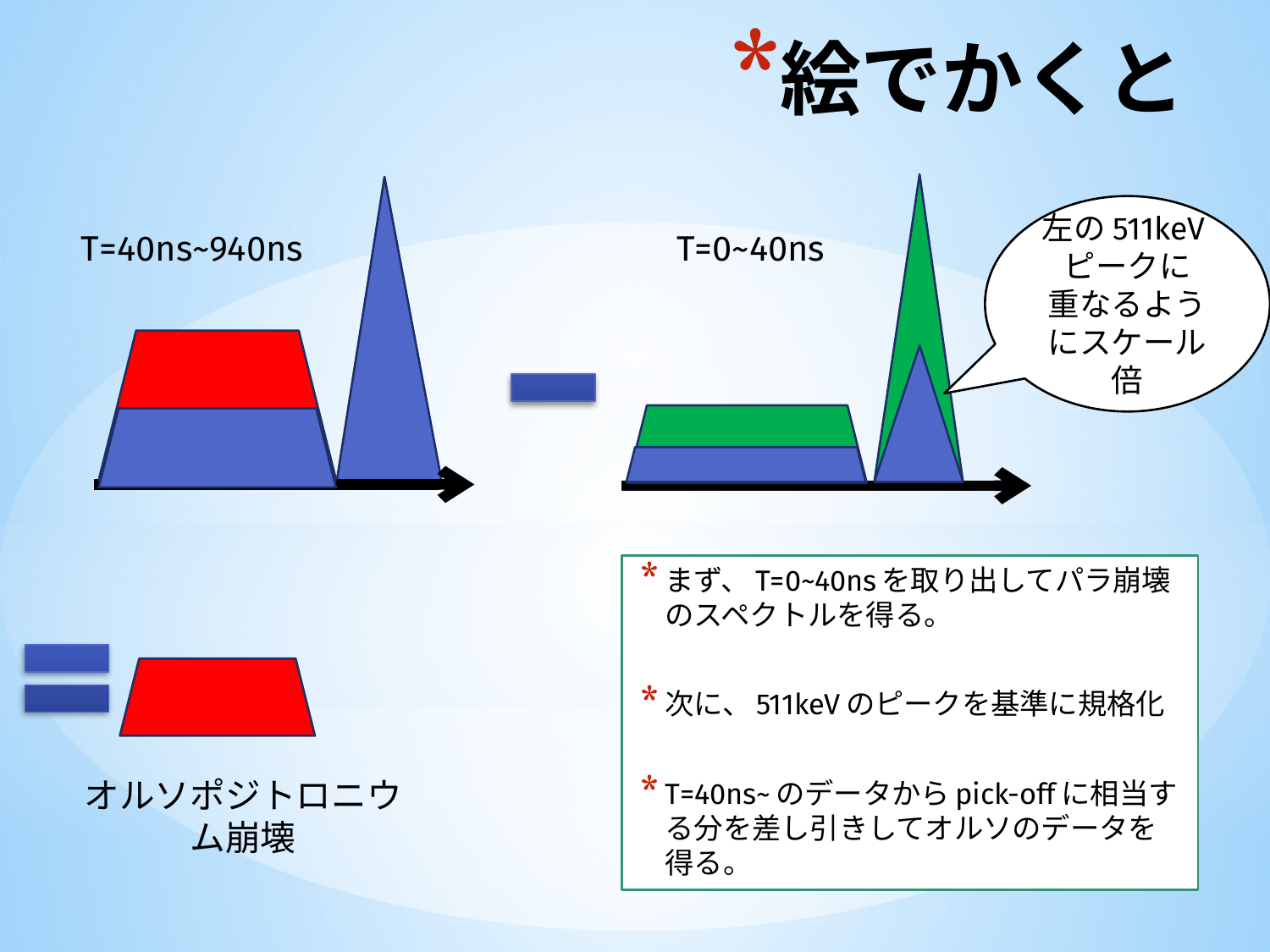

# 絵でかくと

左の511keVピークに
重なるようにスケール倍
T=40ns~940ns
T=0~40ns

まず、T=0~40nsを取り出してパラ崩壊のスペクトルを得る。

次に、511keVのピークを基準に規格化

T=40ns~のデータからpick-offに相当する分を差し引きしてオルソのデータを得る。

オルソポジトロニウム崩壊